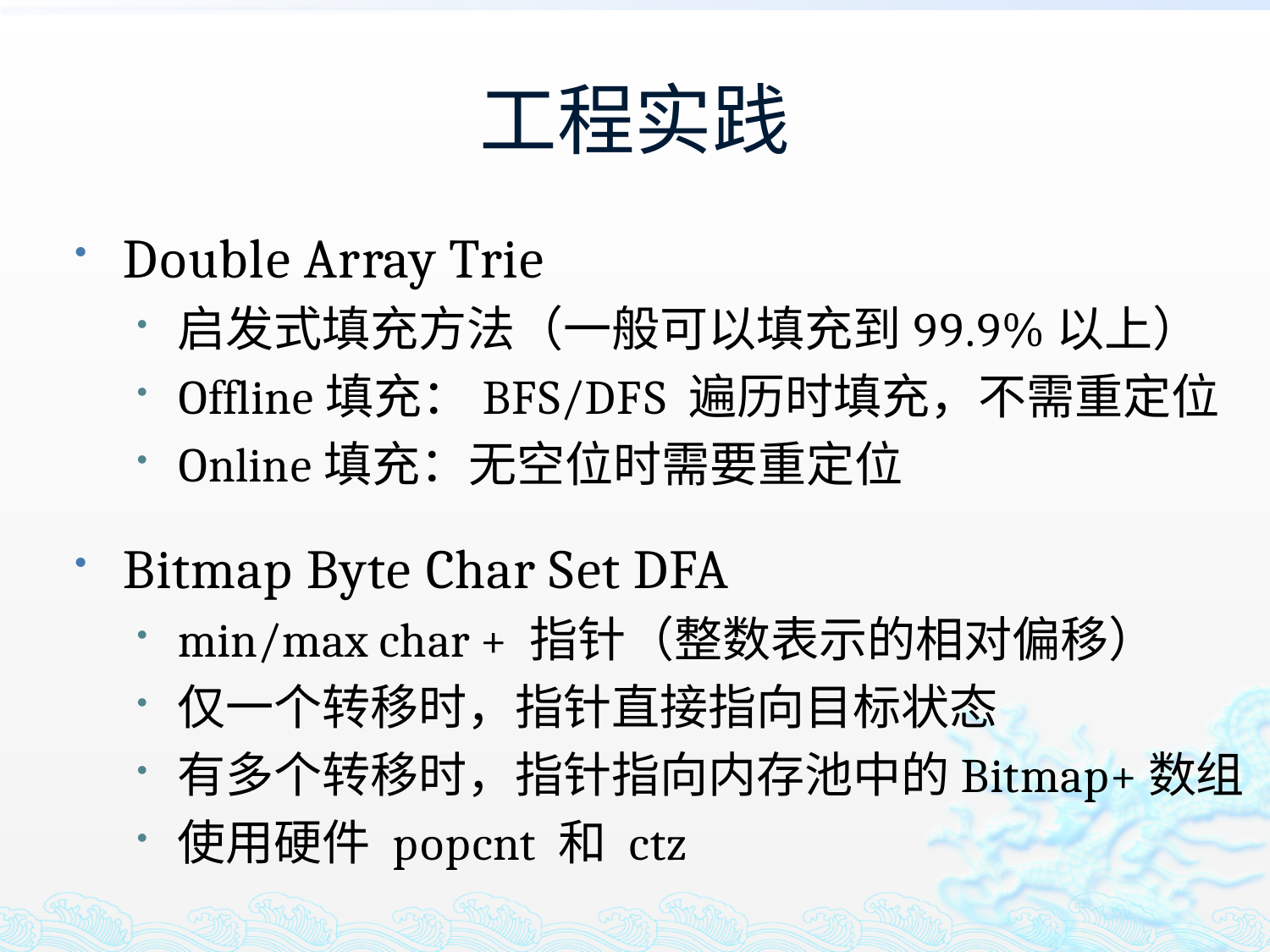

# 工程实践
Double Array Trie
启发式填充方法（一般可以填充到99.9%以上）
Offline填充：BFS/DFS 遍历时填充，不需重定位
Online填充：无空位时需要重定位
Bitmap Byte Char Set DFA
min/max char + 指针（整数表示的相对偏移）
仅一个转移时，指针直接指向目标状态
有多个转移时，指针指向内存池中的Bitmap+数组
使用硬件 popcnt 和 ctz